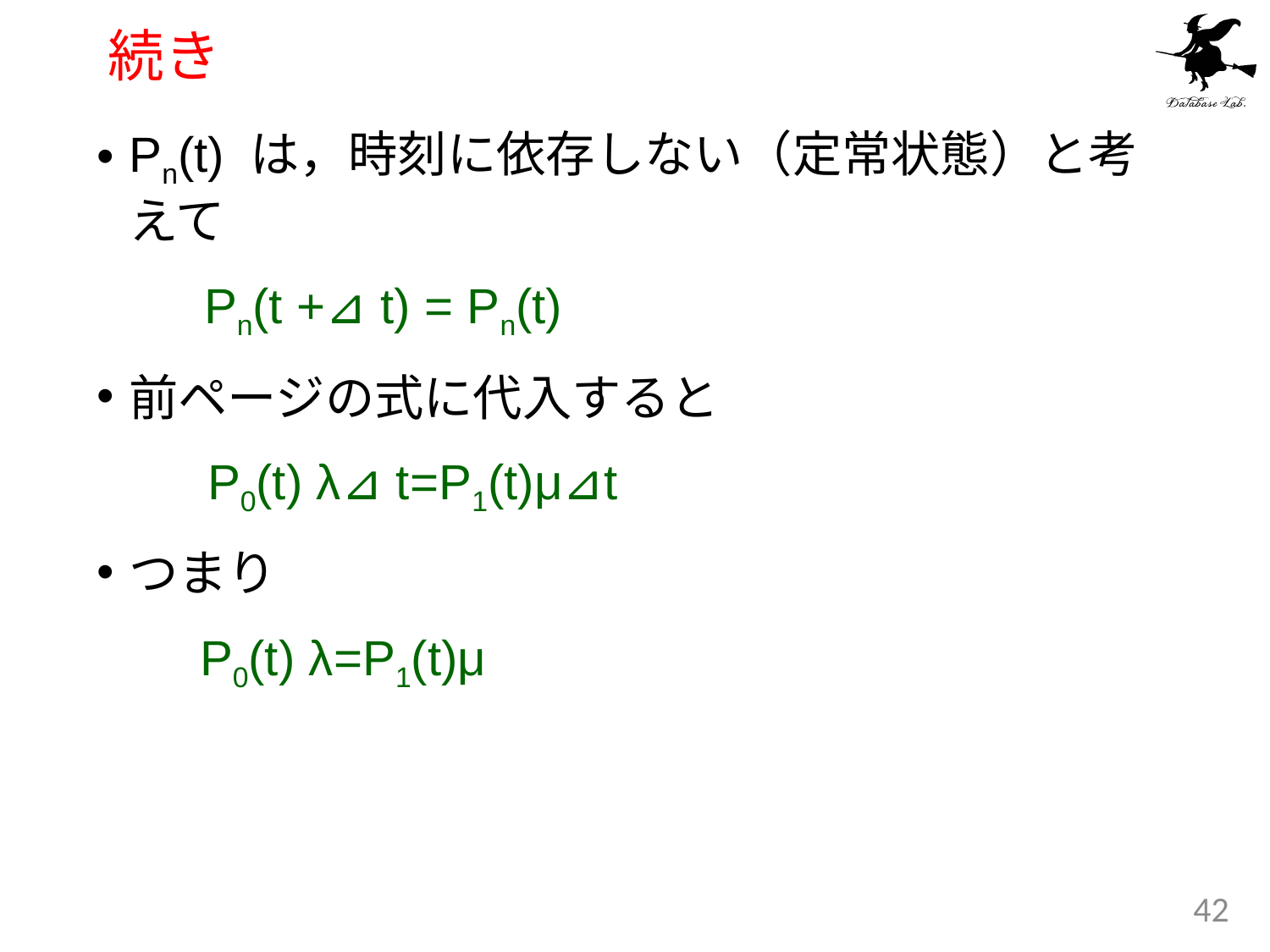

# 続き
Pn(t) は，時刻に依存しない（定常状態）と考えて
         Pn(t +⊿ t) = Pn(t)
前ページの式に代入すると
        P0(t) λ⊿ t=P1(t)μ⊿t
つまり
        P0(t) λ=P1(t)μ
42